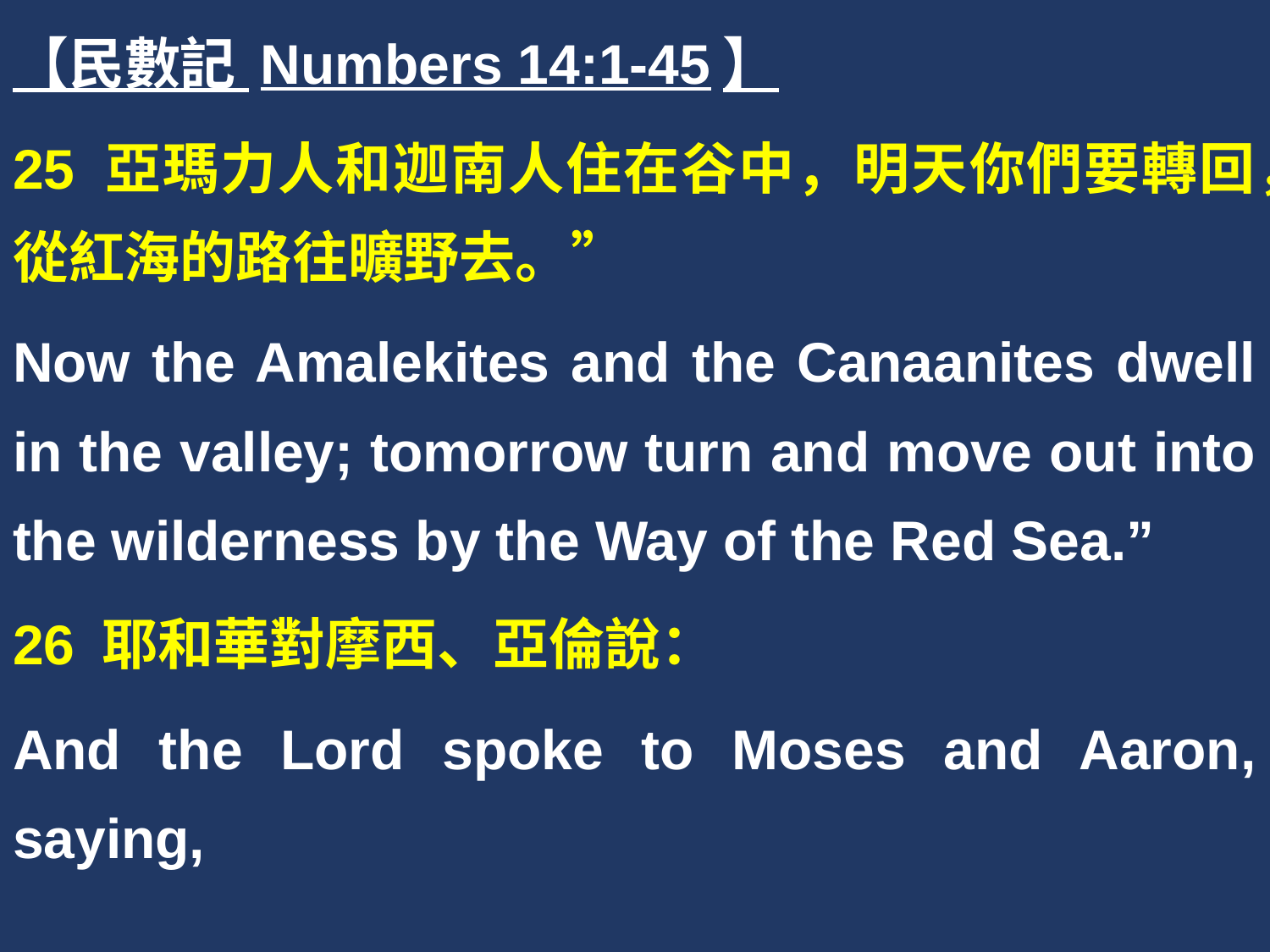

【民數記 Numbers 14:1-45】
25 亞瑪力人和迦南人住在谷中，明天你們要轉回，從紅海的路往曠野去。”
Now the Amalekites and the Canaanites dwell in the valley; tomorrow turn and move out into the wilderness by the Way of the Red Sea.”
26 耶和華對摩西、亞倫說：
And the Lord spoke to Moses and Aaron, saying,